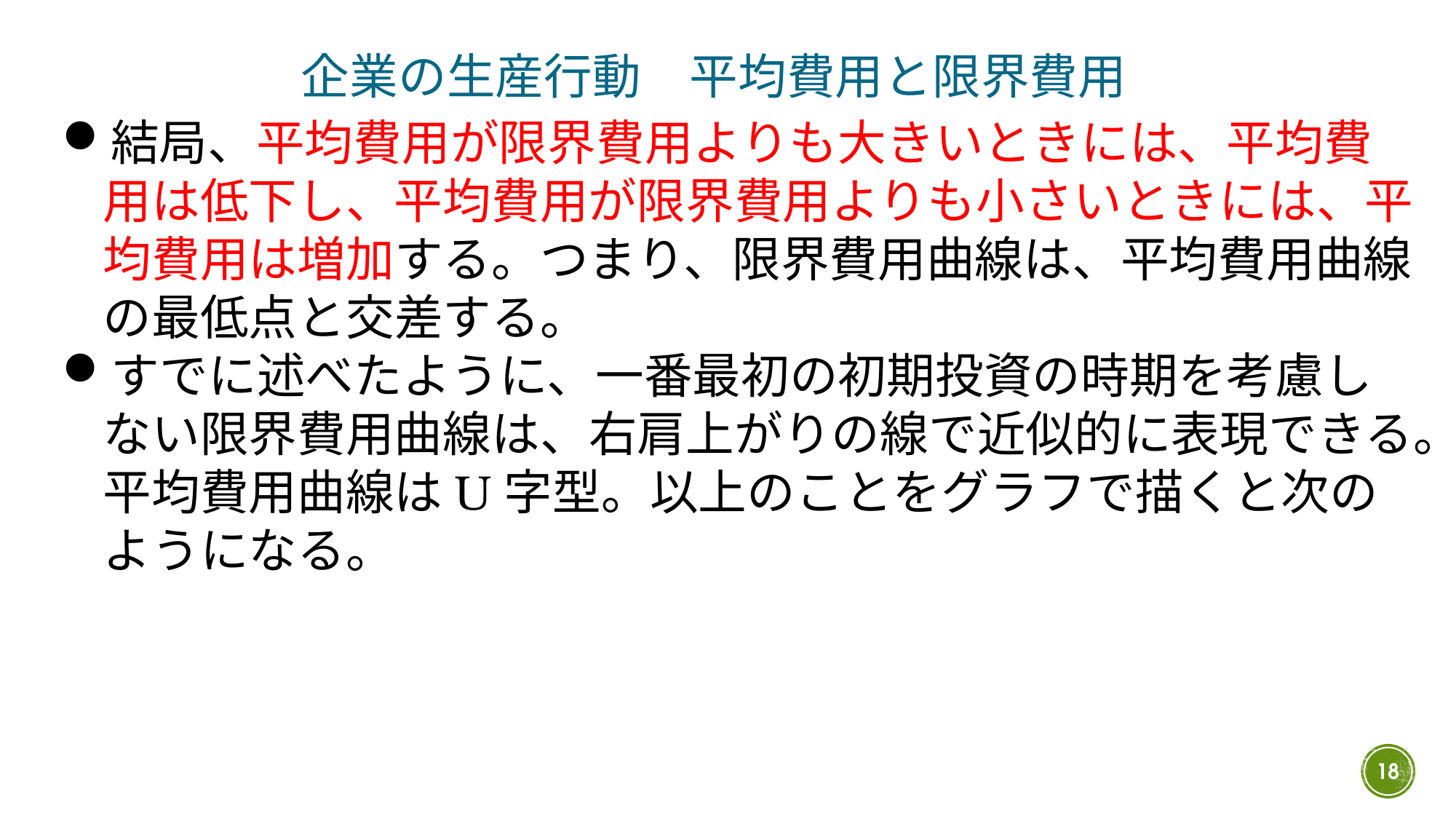

企業の生産行動　平均費用と限界費用
結局、平均費用が限界費用よりも大きいときには、平均費用は低下し、平均費用が限界費用よりも小さいときには、平均費用は増加する。つまり、限界費用曲線は、平均費用曲線の最低点と交差する。
すでに述べたように、一番最初の初期投資の時期を考慮しない限界費用曲線は、右肩上がりの線で近似的に表現できる。平均費用曲線はU字型。以上のことをグラフで描くと次のようになる。

18